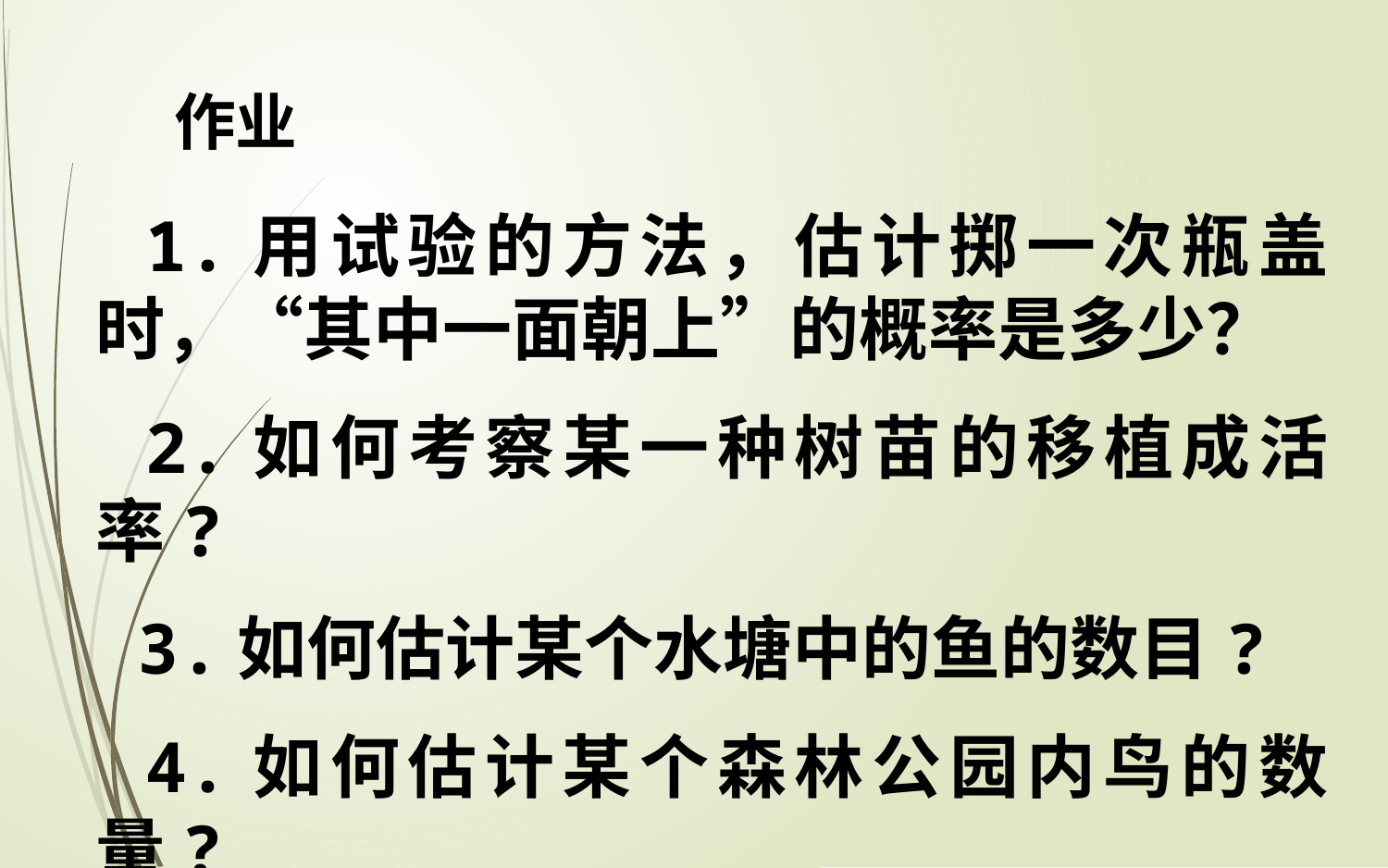

作业
 1.用试验的方法，估计掷一次瓶盖时，“其中一面朝上”的概率是多少？
 2.如何考察某一种树苗的移植成活率?
 3.如何估计某个水塘中的鱼的数目?
 4.如何估计某个森林公园内鸟的数量?